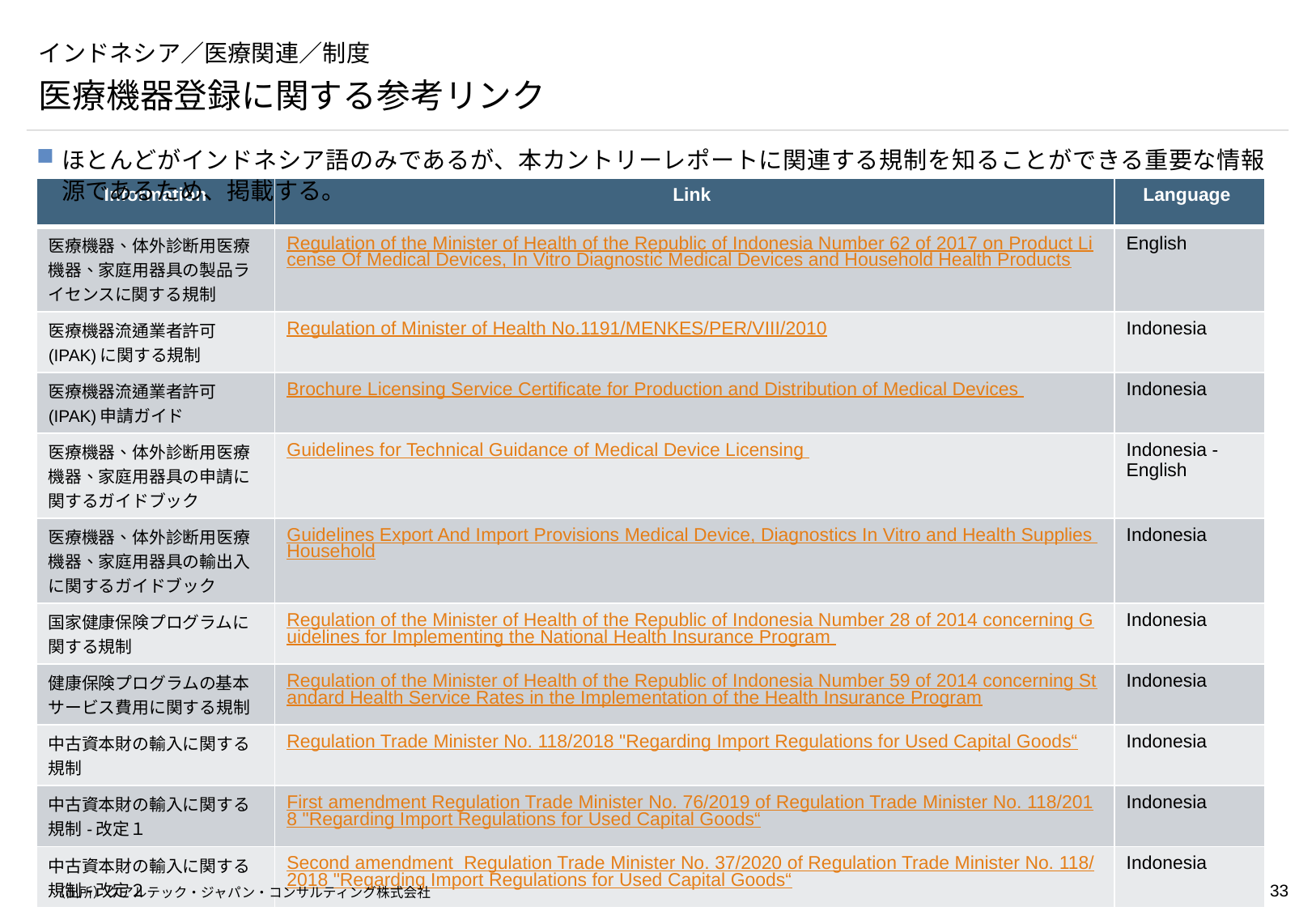

インドネシア／医療関連／制度
医療機器登録に関する参考リンク
ほとんどがインドネシア語のみであるが、本カントリーレポートに関連する規制を知ることができる重要な情報源であるため、掲載する。
| Information | Link | Language |
| --- | --- | --- |
| 医療機器、体外診断用医療機器、家庭用器具の製品ライセンスに関する規制 | Regulation of the Minister of Health of the Republic of Indonesia Number 62 of 2017 on Product License Of Medical Devices, In Vitro Diagnostic Medical Devices and Household Health Products | English |
| 医療機器流通業者許可(IPAK)に関する規制 | Regulation of Minister of Health No.1191/MENKES/PER/VIII/2010 | Indonesia |
| 医療機器流通業者許可(IPAK)申請ガイド | Brochure Licensing Service Certificate for Production and Distribution of Medical Devices | Indonesia |
| 医療機器、体外診断用医療機器、家庭用器具の申請に関するガイドブック | Guidelines for Technical Guidance of Medical Device Licensing | Indonesia - English |
| 医療機器、体外診断用医療機器、家庭用器具の輸出入に関するガイドブック | Guidelines Export And Import Provisions Medical Device, Diagnostics In Vitro and Health Supplies Household | Indonesia |
| 国家健康保険プログラムに関する規制 | Regulation of the Minister of Health of the Republic of Indonesia Number 28 of 2014 concerning Guidelines for Implementing the National Health Insurance Program | Indonesia |
| 健康保険プログラムの基本サービス費用に関する規制 | Regulation of the Minister of Health of the Republic of Indonesia Number 59 of 2014 concerning Standard Health Service Rates in the Implementation of the Health Insurance Program | Indonesia |
| 中古資本財の輸入に関する規制 | Regulation Trade Minister No. 118/2018 "Regarding Import Regulations for Used Capital Goods“ | Indonesia |
| 中古資本財の輸入に関する規制-改定１ | First amendment Regulation Trade Minister No. 76/2019 of Regulation Trade Minister No. 118/2018 "Regarding Import Regulations for Used Capital Goods“ | Indonesia |
| 中古資本財の輸入に関する規制-改定２ | Second amendment Regulation Trade Minister No. 37/2020 of Regulation Trade Minister No. 118/2018 "Regarding Import Regulations for Used Capital Goods“ | Indonesia |
（出所）クアルテック・ジャパン・コンサルティング株式会社